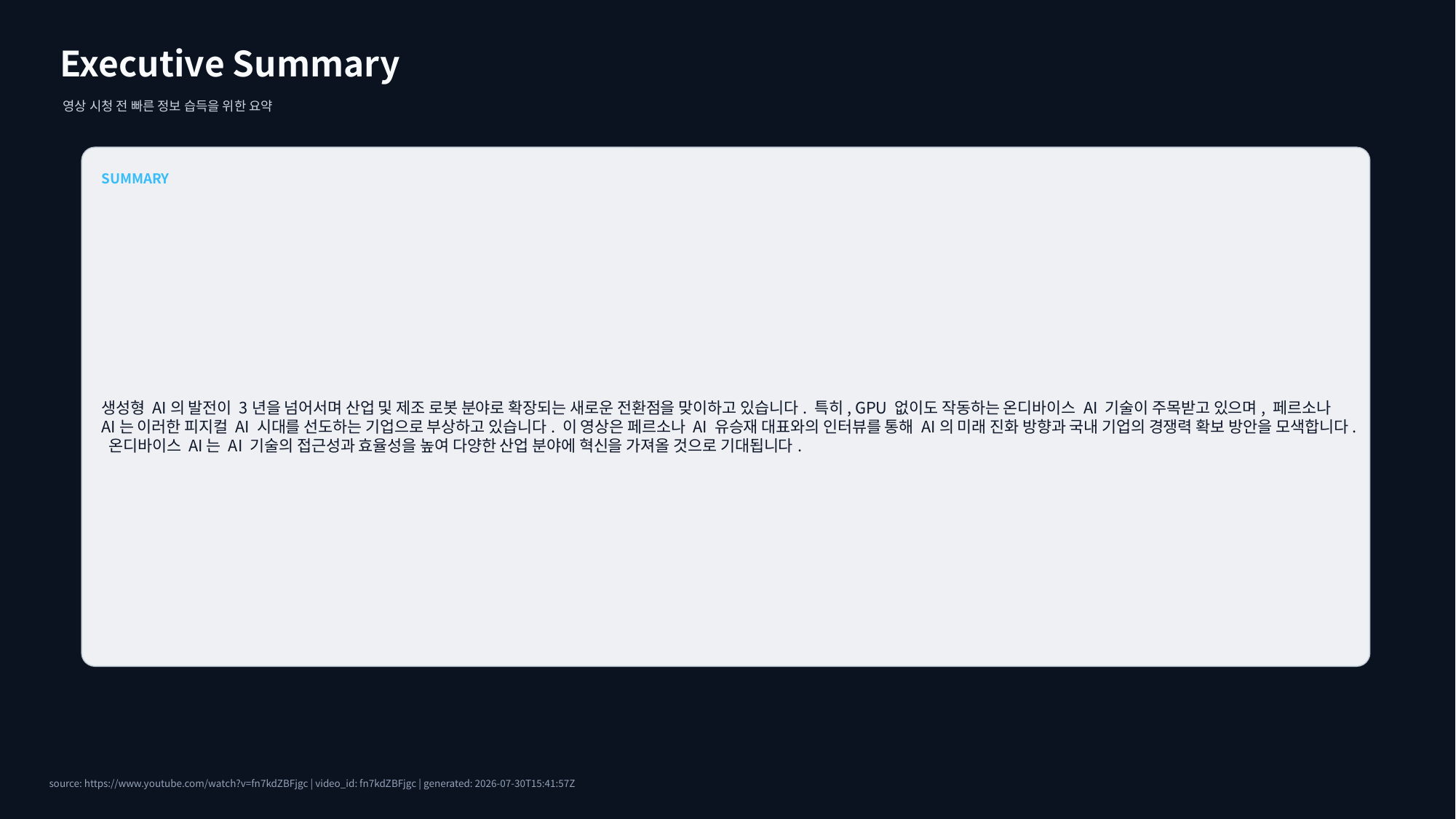

Executive Summary
영상 시청 전 빠른 정보 습득을 위한 요약

SUMMARY
생성형 AI의 발전이 3년을 넘어서며 산업 및 제조 로봇 분야로 확장되는 새로운 전환점을 맞이하고 있습니다. 특히, GPU 없이도 작동하는 온디바이스 AI 기술이 주목받고 있으며, 페르소나 AI는 이러한 피지컬 AI 시대를 선도하는 기업으로 부상하고 있습니다. 이 영상은 페르소나 AI 유승재 대표와의 인터뷰를 통해 AI의 미래 진화 방향과 국내 기업의 경쟁력 확보 방안을 모색합니다. 온디바이스 AI는 AI 기술의 접근성과 효율성을 높여 다양한 산업 분야에 혁신을 가져올 것으로 기대됩니다.
source: https://www.youtube.com/watch?v=fn7kdZBFjgc | video_id: fn7kdZBFjgc | generated: 2026-07-30T15:41:57Z